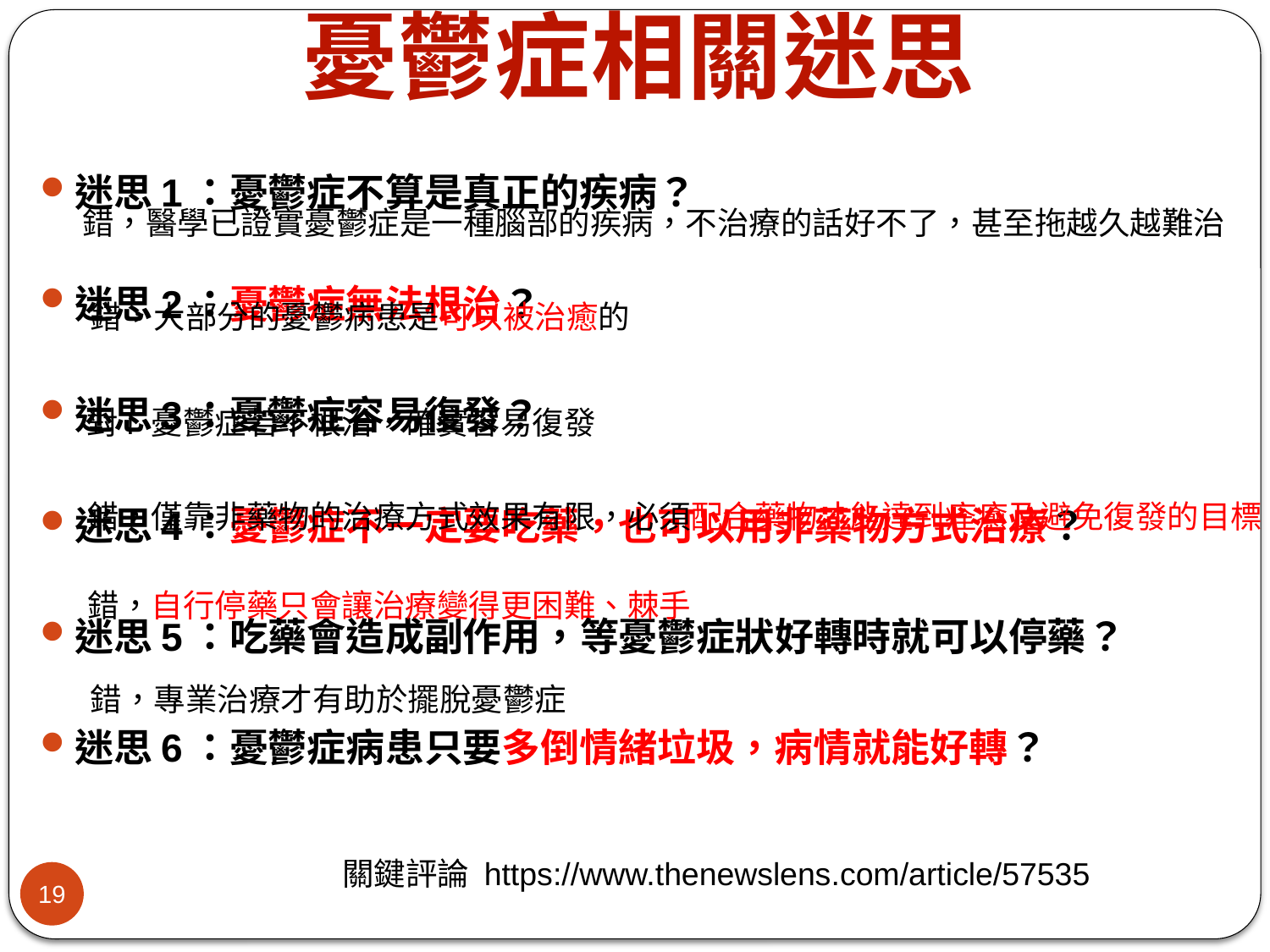

憂鬱症相關迷思
迷思1：憂鬱症不算是真正的疾病？

迷思2：憂鬱症無法根治？

迷思3：憂鬱症容易復發？

迷思4：憂鬱症不一定要吃藥，也可以用非藥物方式治療？

迷思5：吃藥會造成副作用，等憂鬱症狀好轉時就可以停藥？

迷思6：憂鬱症病患只要多倒情緒垃圾，病情就能好轉？

錯，醫學已證實憂鬱症是一種腦部的疾病，不治療的話好不了，甚至拖越久越難治
錯，大部分的憂鬱病患是可以被治癒的
對! 憂鬱症若不根治，確實容易復發
錯，僅靠非藥物的治療方式效果有限，必須配合藥物才能達到痊癒及避免復發的目標
錯，自行停藥只會讓治療變得更困難、棘手
錯，專業治療才有助於擺脫憂鬱症
關鍵評論 https://www.thenewslens.com/article/57535

19